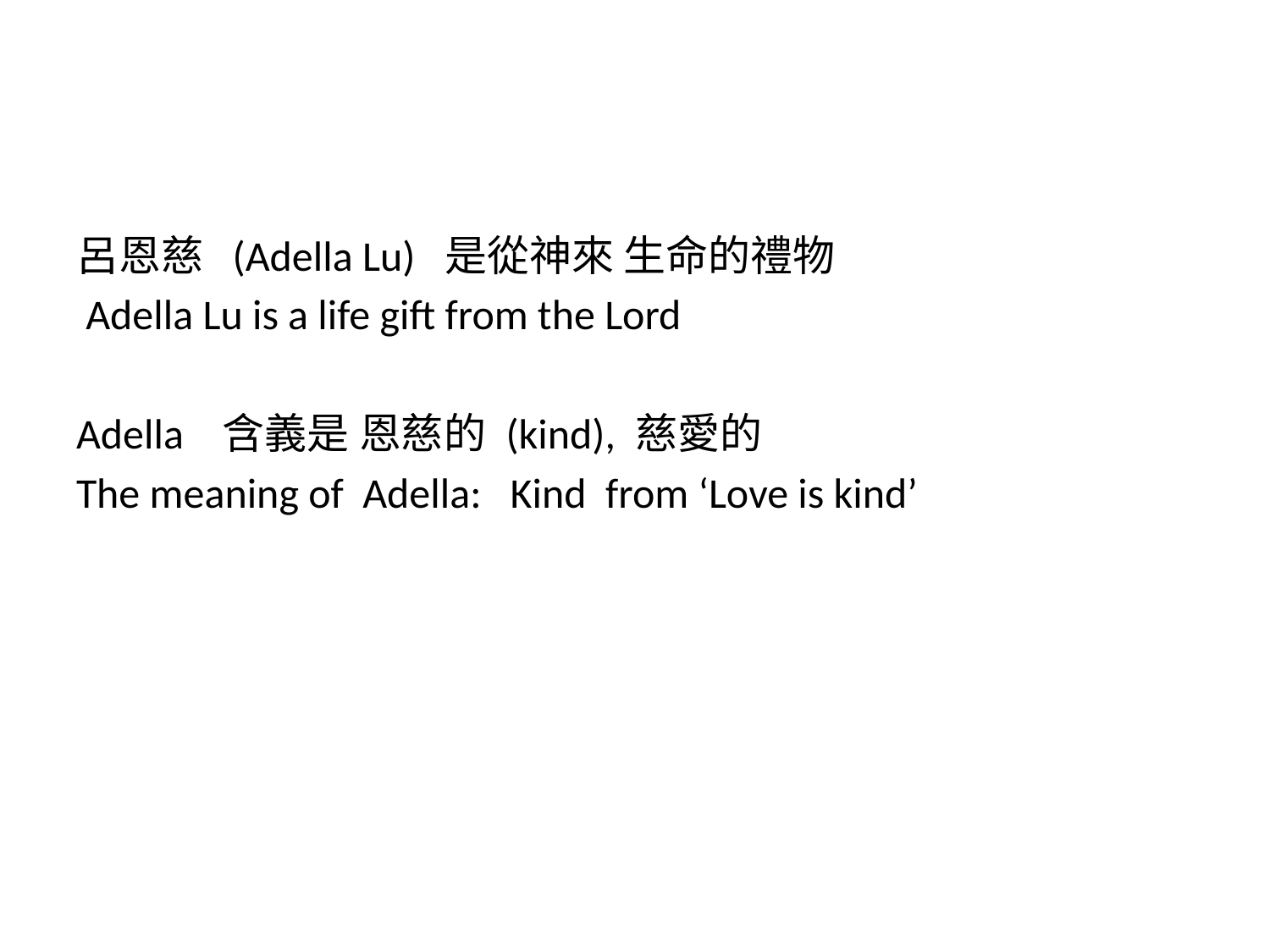

#
呂恩慈  (Adella Lu)  是從神來 生命的禮物
 Adella Lu is a life gift from the Lord

Adella   含義是 恩慈的 (kind), 慈愛的
The meaning of  Adella:   Kind  from ‘Love is kind’